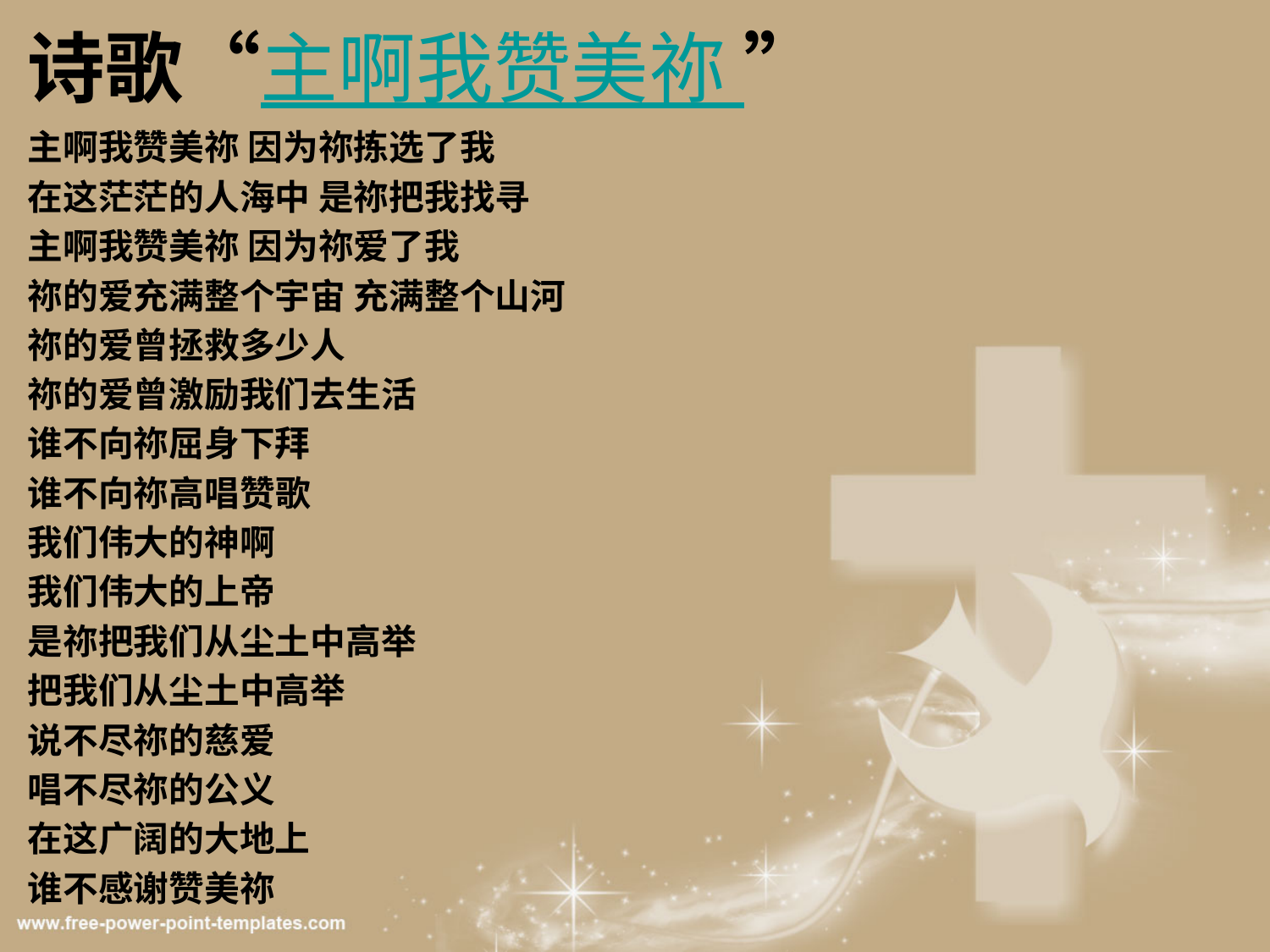

# 诗歌“主啊我赞美祢 ”
主啊我赞美祢 因为祢拣选了我
在这茫茫的人海中 是祢把我找寻
主啊我赞美祢 因为祢爱了我
祢的爱充满整个宇宙 充满整个山河
祢的爱曾拯救多少人
祢的爱曾激励我们去生活
谁不向祢屈身下拜
谁不向祢高唱赞歌
我们伟大的神啊
我们伟大的上帝
是祢把我们从尘土中高举
把我们从尘土中高举
说不尽祢的慈爱
唱不尽祢的公义
在这广阔的大地上
谁不感谢赞美祢